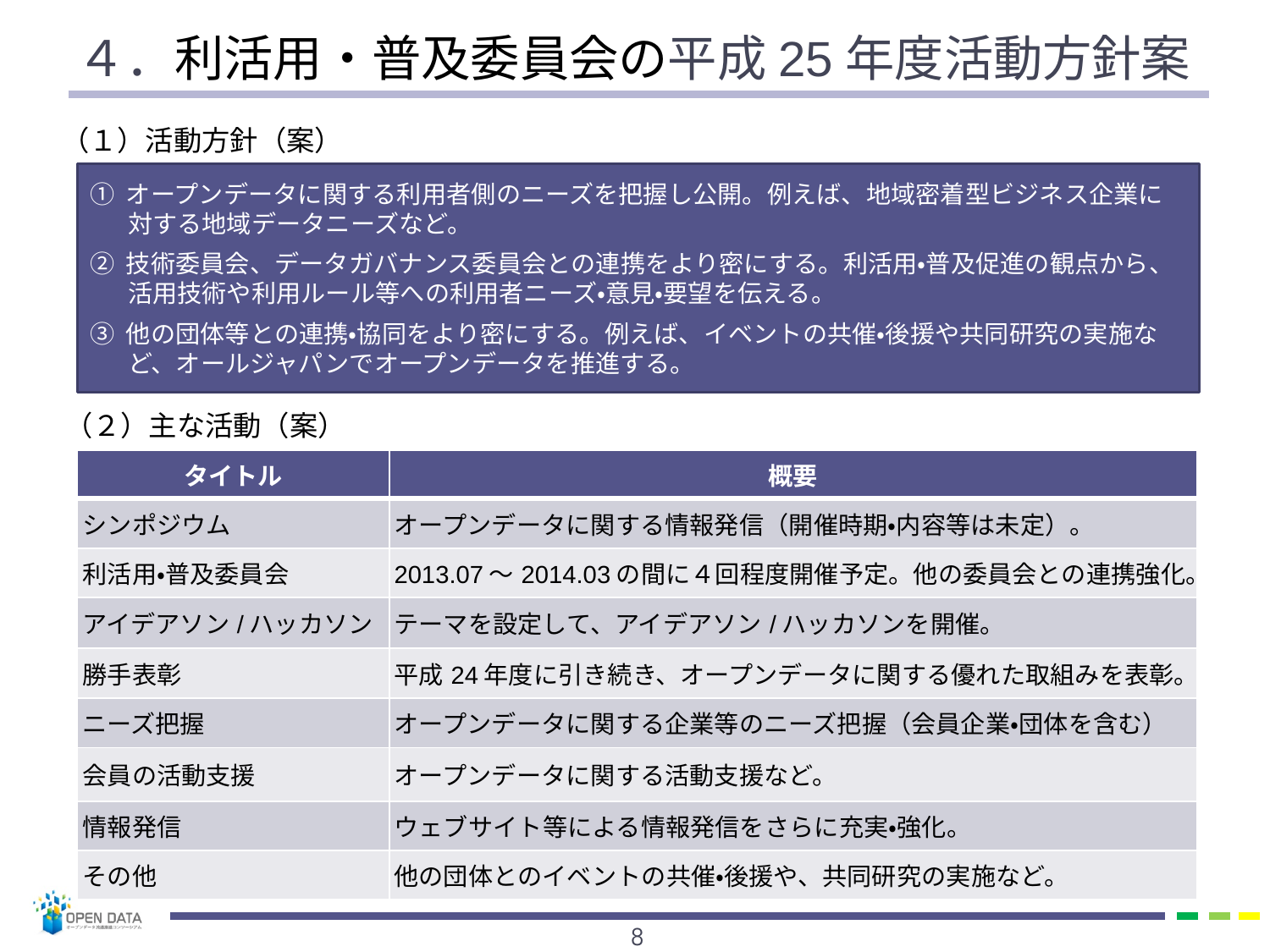

# ４．利活用・普及委員会の平成25年度活動方針案
（１）活動方針（案）
① オープンデータに関する利用者側のニーズを把握し公開。例えば、地域密着型ビジネス企業に対する地域データニーズなど。
② 技術委員会、データガバナンス委員会との連携をより密にする。利活用・普及促進の観点から、活用技術や利用ルール等への利用者ニーズ・意見・要望を伝える。
③ 他の団体等との連携・協同をより密にする。例えば、イベントの共催・後援や共同研究の実施など、オールジャパンでオープンデータを推進する。
（２）主な活動（案）
| タイトル | 概要 |
| --- | --- |
| シンポジウム | オープンデータに関する情報発信（開催時期・内容等は未定）。 |
| 利活用・普及委員会 | 2013.07～2014.03の間に４回程度開催予定。他の委員会との連携強化。 |
| アイデアソン/ハッカソン | テーマを設定して、アイデアソン/ハッカソンを開催。 |
| 勝手表彰 | 平成24年度に引き続き、オープンデータに関する優れた取組みを表彰。 |
| ニーズ把握 | オープンデータに関する企業等のニーズ把握（会員企業・団体を含む） |
| 会員の活動支援 | オープンデータに関する活動支援など。 |
| 情報発信 | ウェブサイト等による情報発信をさらに充実・強化。 |
| その他 | 他の団体とのイベントの共催・後援や、共同研究の実施など。 |
8